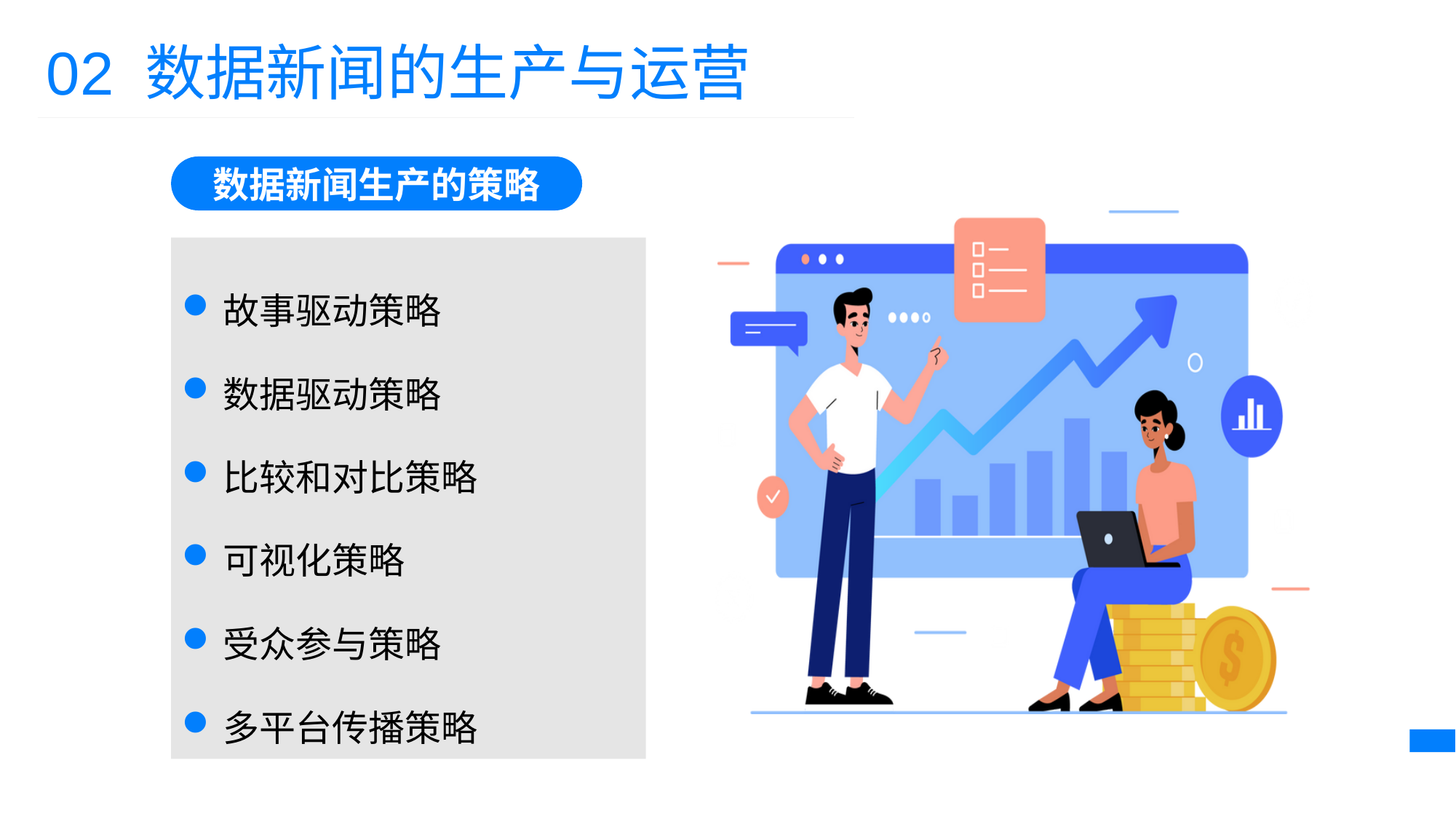

02 数据新闻的生产与运营
数据新闻生产的策略

故事驱动策略
数据驱动策略
比较和对比策略
可视化策略
受众参与策略
多平台传播策略